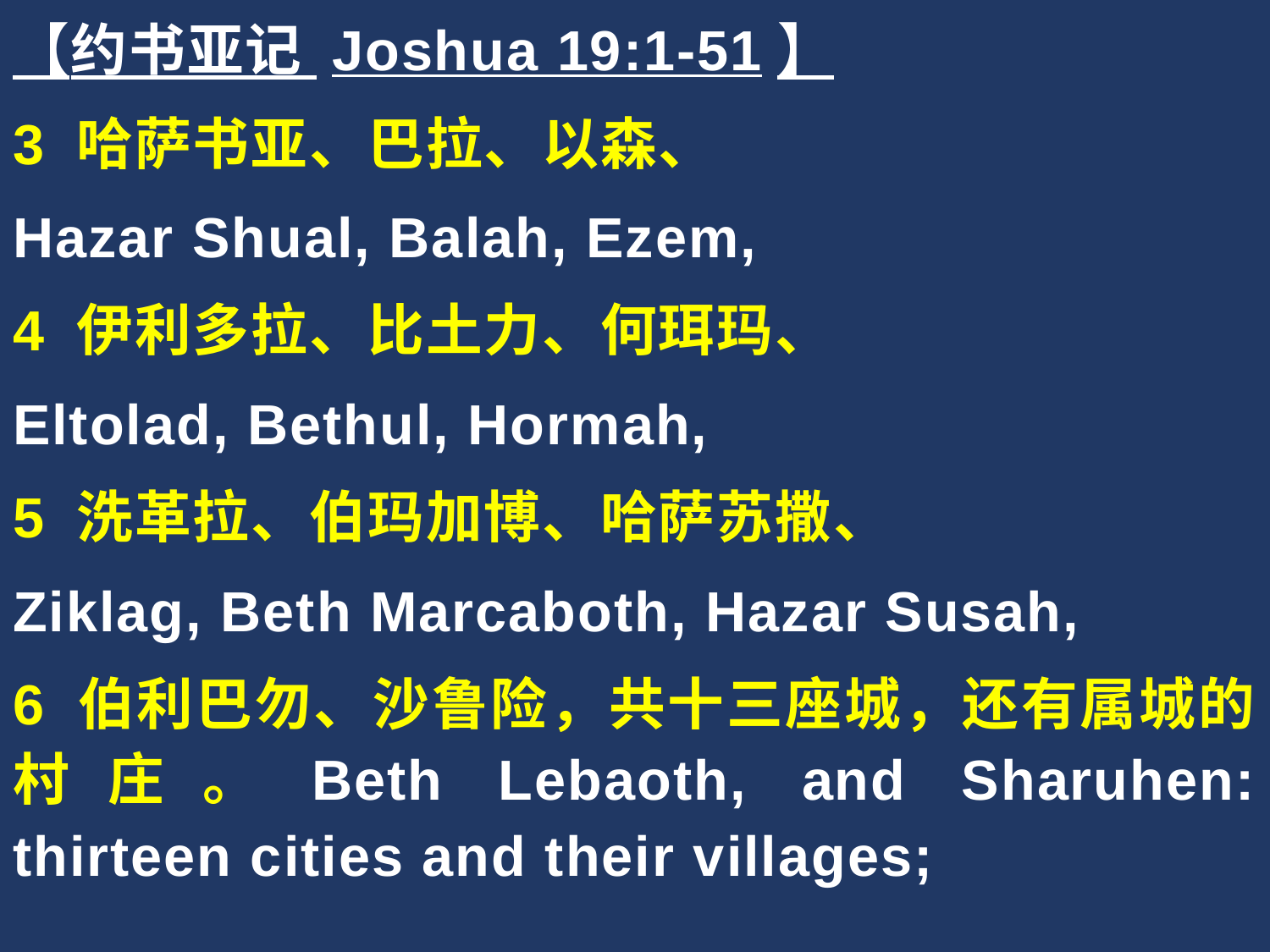

【约书亚记 Joshua 19:1-51】
3 哈萨书亚、巴拉、以森、
Hazar Shual, Balah, Ezem,
4 伊利多拉、比土力、何珥玛、
Eltolad, Bethul, Hormah,
5 洗革拉、伯玛加博、哈萨苏撒、
Ziklag, Beth Marcaboth, Hazar Susah,
6 伯利巴勿、沙鲁险，共十三座城，还有属城的村庄。Beth Lebaoth, and Sharuhen: thirteen cities and their villages;